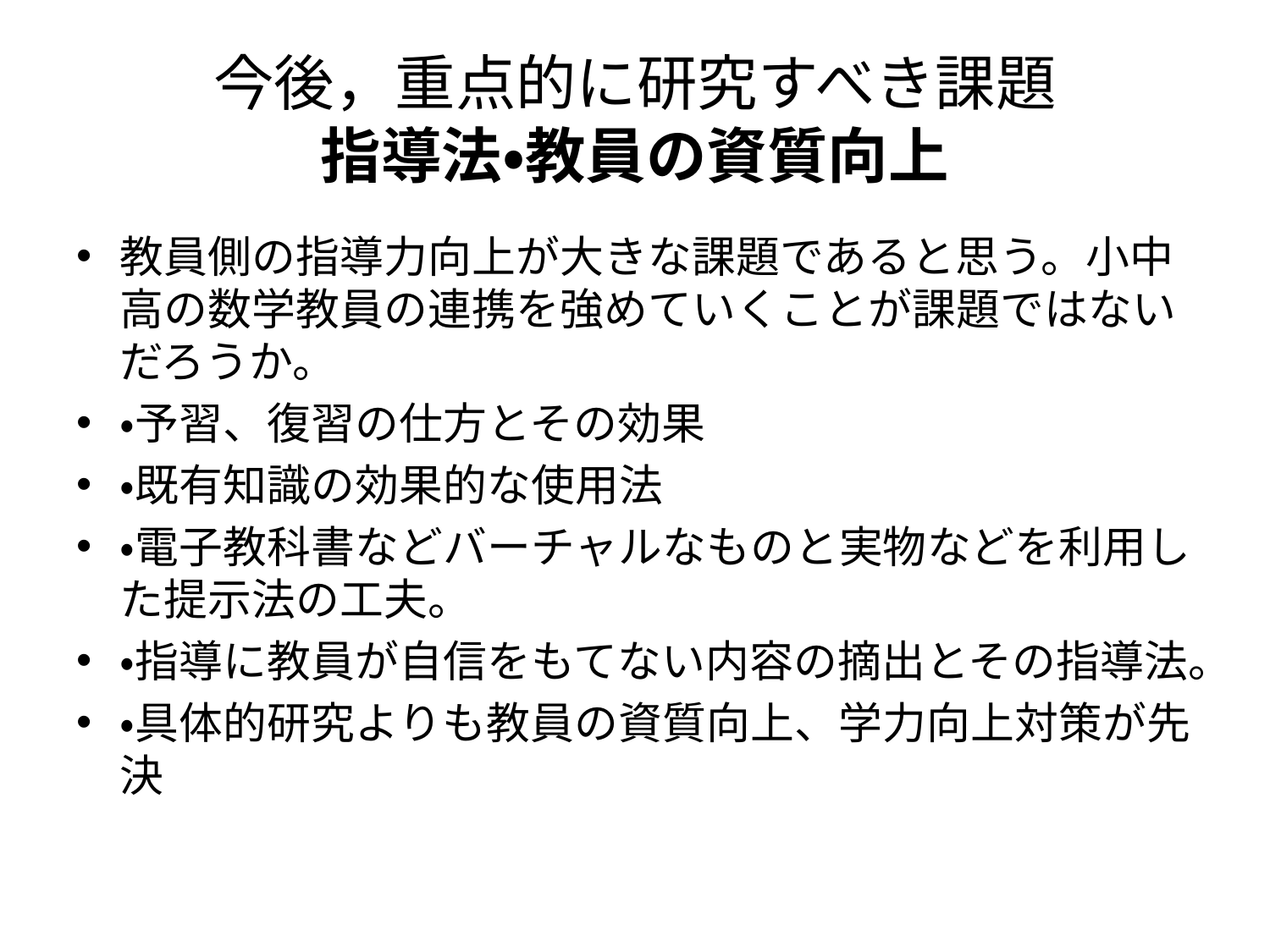

# 今後，重点的に研究すべき課題 指導法・教員の資質向上
教員側の指導力向上が大きな課題であると思う。小中高の数学教員の連携を強めていくことが課題ではないだろうか。
・予習、復習の仕方とその効果
・既有知識の効果的な使用法
・電子教科書などバーチャルなものと実物などを利用した提示法の工夫。
・指導に教員が自信をもてない内容の摘出とその指導法。
・具体的研究よりも教員の資質向上、学力向上対策が先決